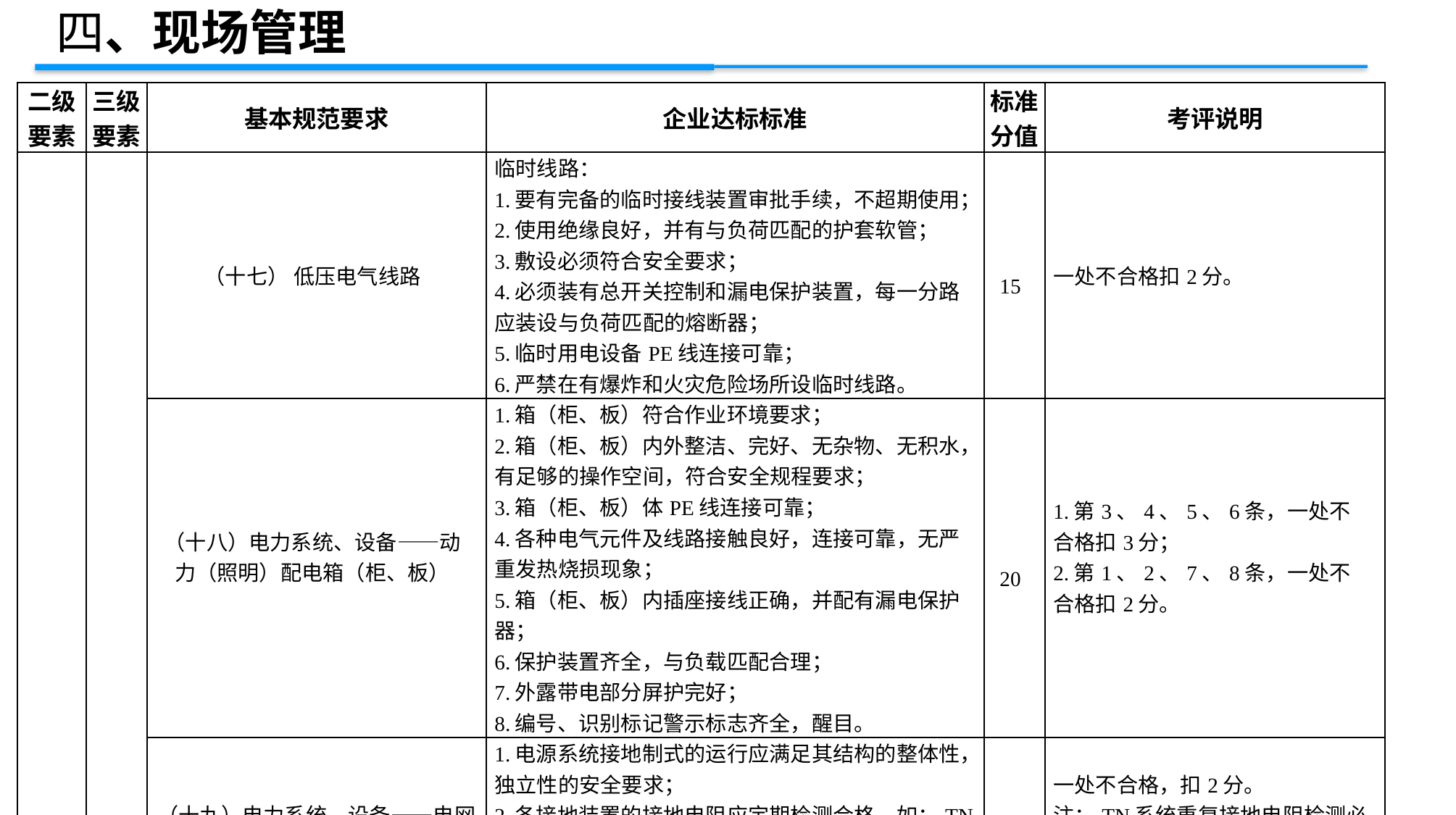

四、现场管理

| 二级 要素 | 三级 要素 | 基本规范要求 | 企业达标标准 | 标准 分值 | 考评说明 |
| --- | --- | --- | --- | --- | --- |
|  |  | （十七） 低压电气线路 | 临时线路： 1.要有完备的临时接线装置审批手续，不超期使用； 2.使用绝缘良好，并有与负荷匹配的护套软管； 3.敷设必须符合安全要求； 4.必须装有总开关控制和漏电保护装置，每一分路应装设与负荷匹配的熔断器； 5.临时用电设备PE线连接可靠； 6.严禁在有爆炸和火灾危险场所设临时线路。 | 15 | 一处不合格扣2分。 |
|  |  | （十八）电力系统、设备——动力（照明）配电箱（柜、板） | 1.箱（柜、板）符合作业环境要求； 2.箱（柜、板）内外整洁、完好、无杂物、无积水，有足够的操作空间，符合安全规程要求； 3.箱（柜、板）体PE线连接可靠； 4.各种电气元件及线路接触良好，连接可靠，无严重发热烧损现象； 5.箱（柜、板）内插座接线正确，并配有漏电保护器； 6.保护装置齐全，与负载匹配合理； 7.外露带电部分屏护完好； 8.编号、识别标记警示标志齐全，醒目。 | 20 | 1.第3、4、5、6条，一处不合格扣3分； 2.第1、2、7、8条，一处不合格扣2分。 |
|  |  | （十九）电力系统、设备——电网接地系统 | 1.电源系统接地制式的运行应满足其结构的整体性，独立性的安全要求； 2.各接地装置的接地电阻应定期检测合格，如：TN系统工作接地低于4Ω；重复接地低于10Ω；TT系统工作接地低于4Ω； 3.TN系统重复接地布设合理； | 10 | 一处不合格，扣2分。 注：TN系统重复接地电阻检测必须与系统的主干PE线或PEN线断开。 |